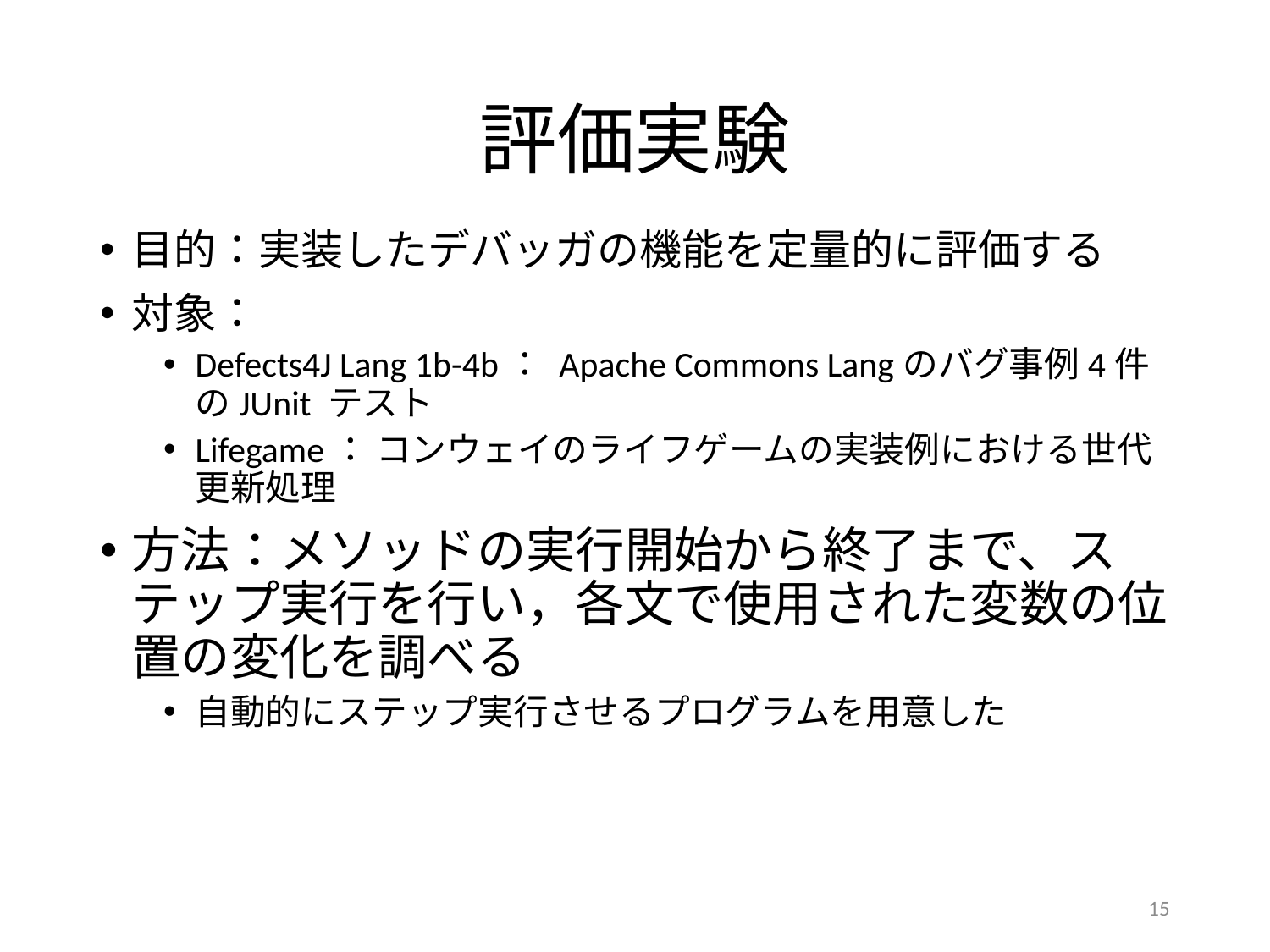

# 評価実験
目的：実装したデバッガの機能を定量的に評価する
対象：
Defects4J Lang 1b-4b： Apache Commons Langのバグ事例4件のJUnit テスト
Lifegame： コンウェイのライフゲームの実装例における世代更新処理
方法：メソッドの実行開始から終了まで、ステップ実行を行い，各文で使用された変数の位置の変化を調べる
自動的にステップ実行させるプログラムを用意した
15